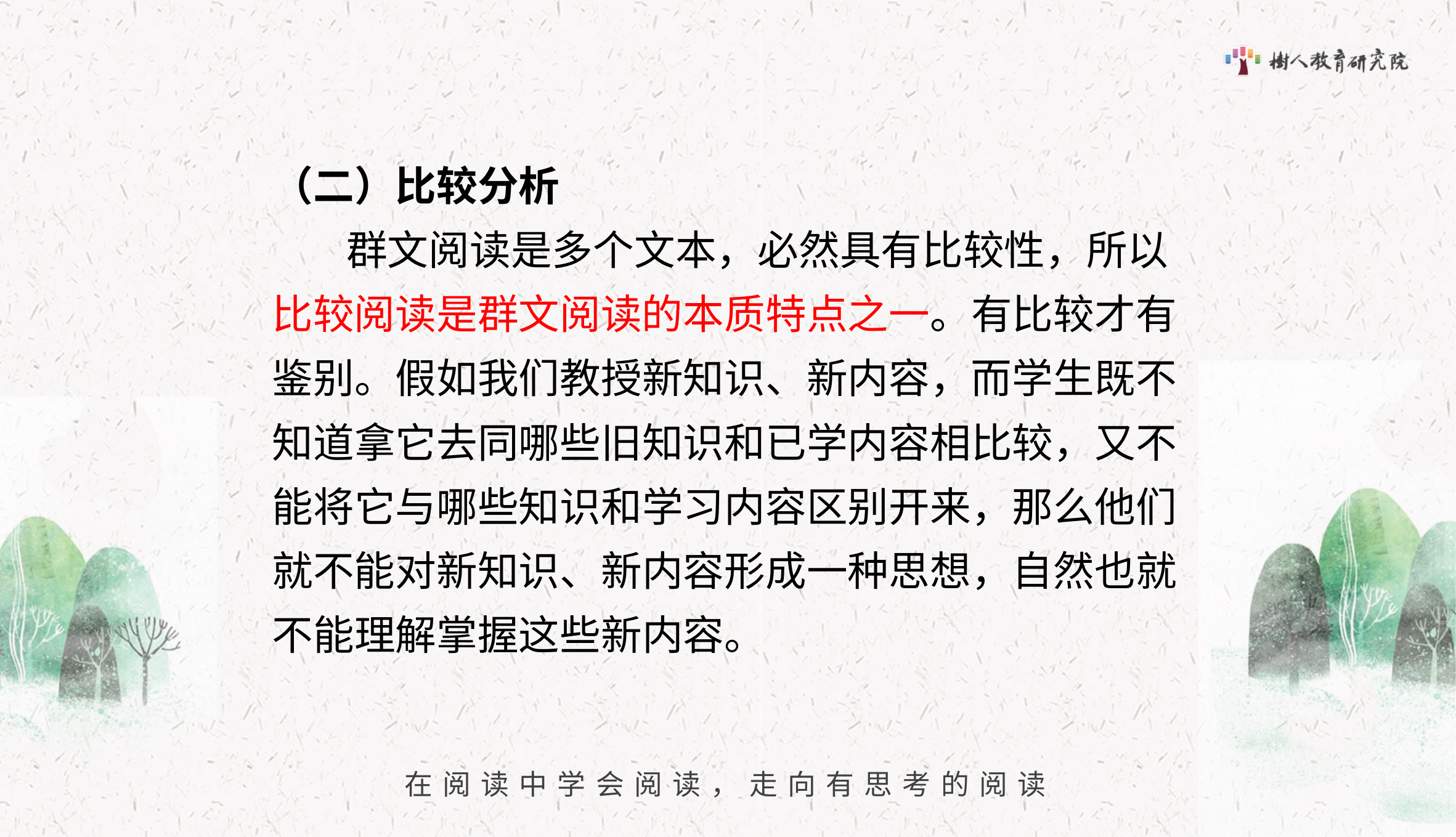

（二）比较分析
       群文阅读是多个文本，必然具有比较性，所以比较阅读是群文阅读的本质特点之一。有比较才有鉴别。假如我们教授新知识、新内容，而学生既不知道拿它去同哪些旧知识和已学内容相比较，又不能将它与哪些知识和学习内容区别开来，那么他们就不能对新知识、新内容形成一种思想，自然也就不能理解掌握这些新内容。